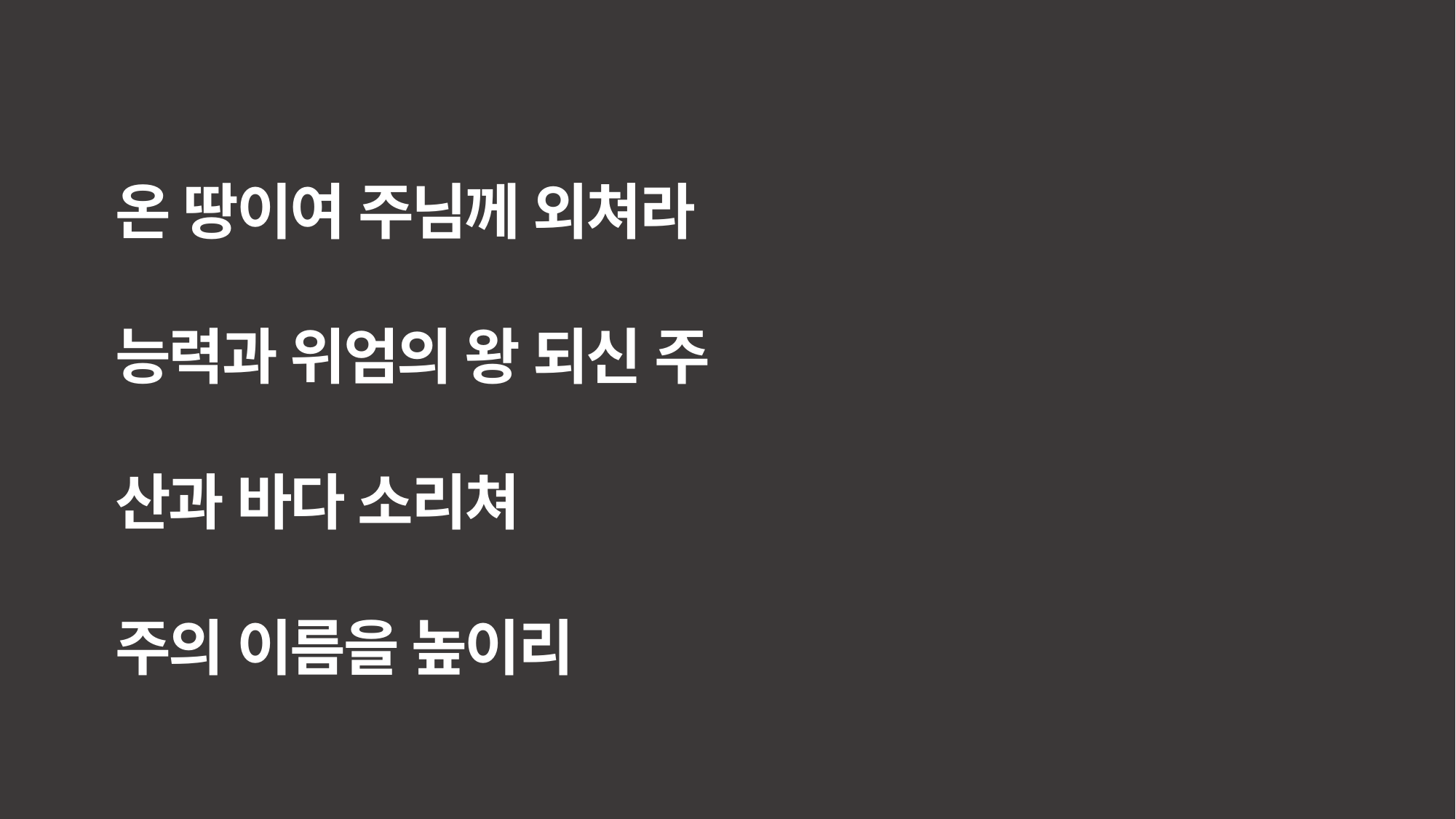

온 땅이여 주님께 외쳐라
능력과 위엄의 왕 되신 주
산과 바다 소리쳐
주의 이름을 높이리